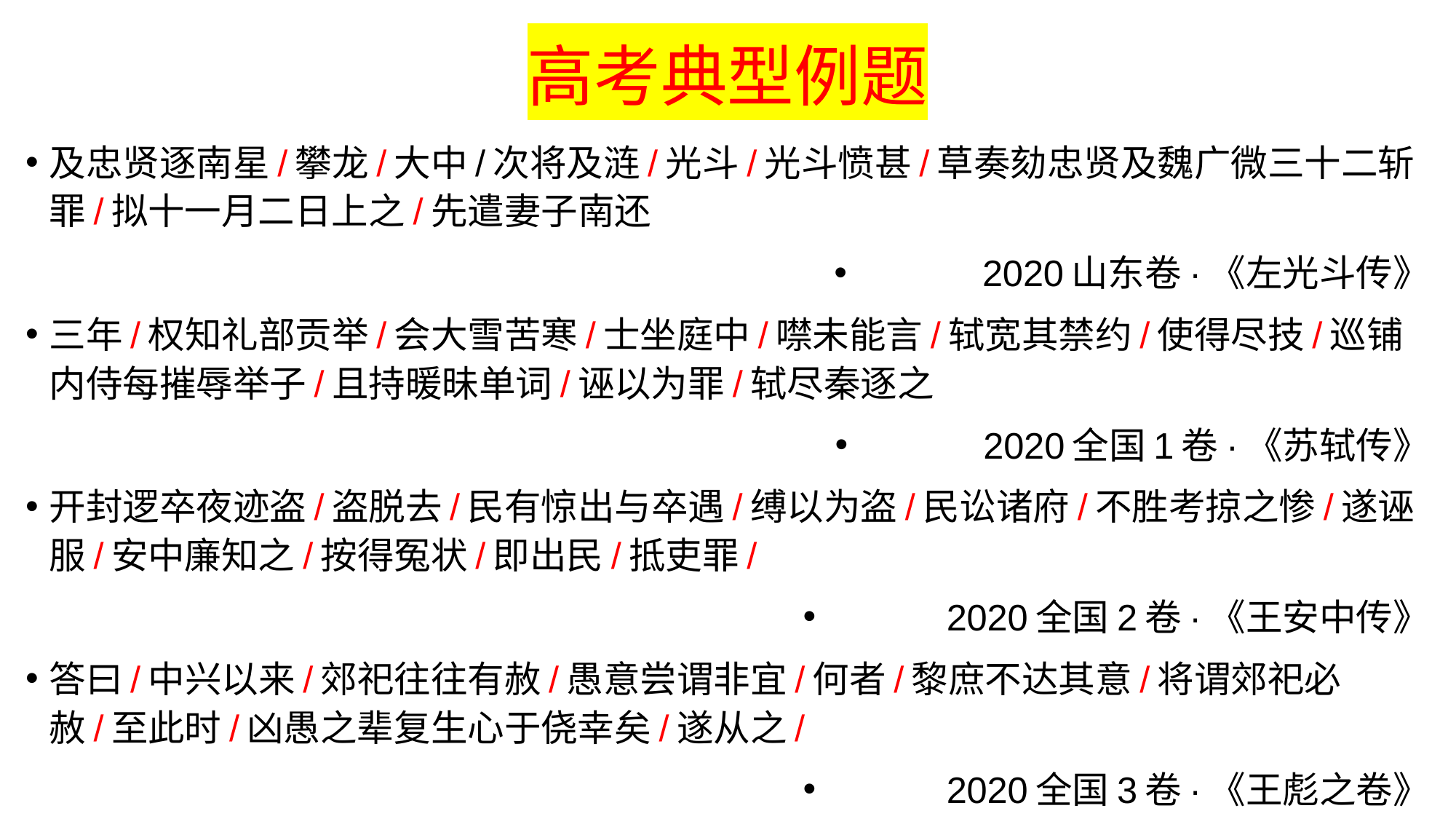

# 高考典型例题
及忠贤逐南星/攀龙/大中/次将及涟/光斗/光斗愤甚/草奏劾忠贤及魏广微三十二斩罪/拟十一月二日上之/先遣妻子南还
2020山东卷·《左光斗传》
三年/权知礼部贡举/会大雪苦寒/士坐庭中/噤未能言/轼宽其禁约/使得尽技/巡铺内侍每摧辱举子/且持暖昧单词/诬以为罪/轼尽秦逐之
2020全国1卷·《苏轼传》
开封逻卒夜迹盗/盗脱去/民有惊出与卒遇/缚以为盗/民讼诸府/不胜考掠之惨/遂诬服/安中廉知之/按得冤状/即出民/抵吏罪/
2020全国2卷·《王安中传》
答曰/中兴以来/郊祀往往有赦/愚意尝谓非宜/何者/黎庶不达其意/将谓郊祀必赦/至此时/凶愚之辈复生心于侥幸矣/遂从之/
2020全国3卷·《王彪之卷》